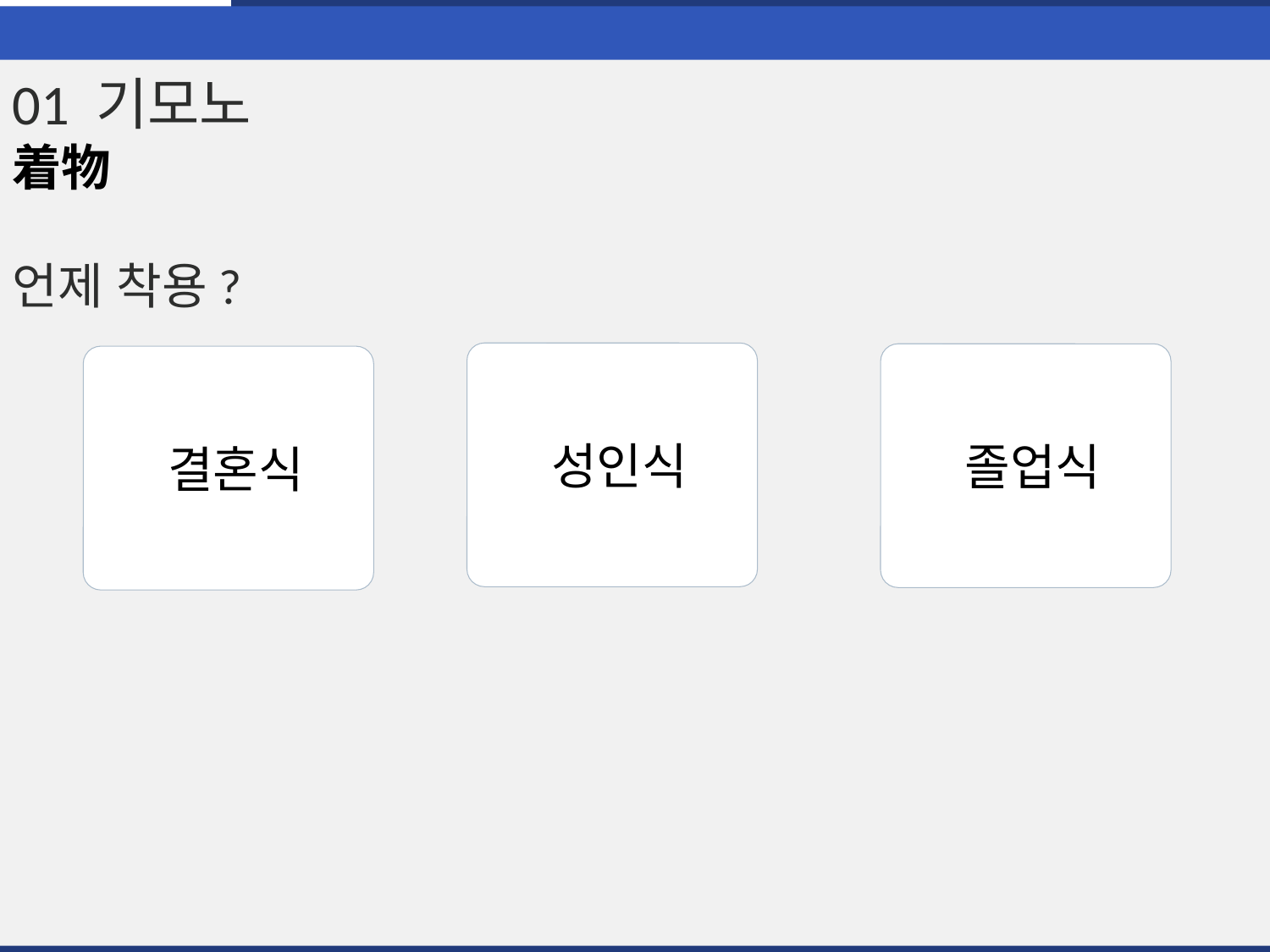

01 기모노
着物

언제 착용?
    성인식
    졸업식
    결혼식